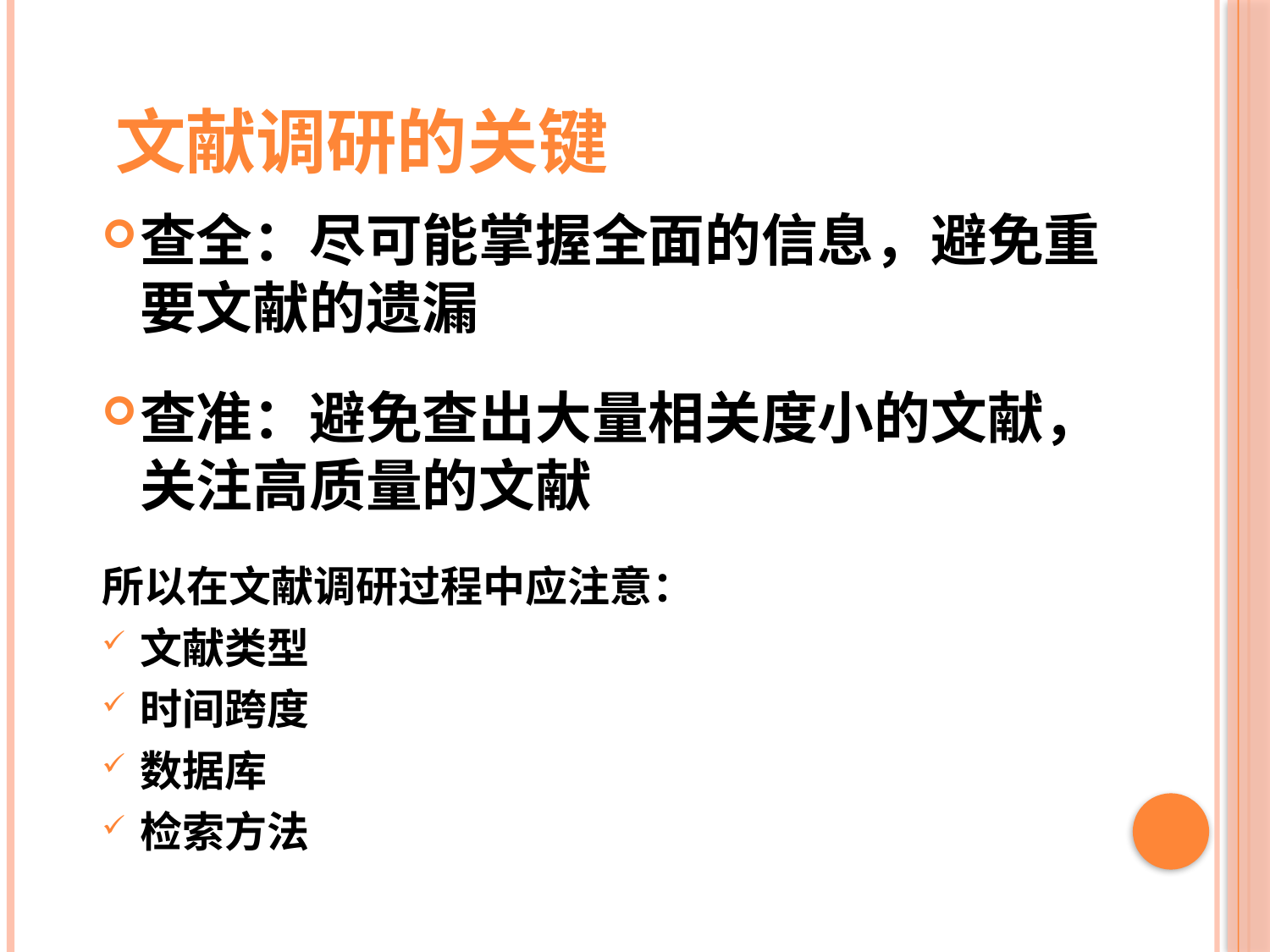

文献调研的关键
查全：尽可能掌握全面的信息，避免重要文献的遗漏

查准：避免查出大量相关度小的文献，关注高质量的文献

所以在文献调研过程中应注意：
文献类型
时间跨度
数据库
检索方法